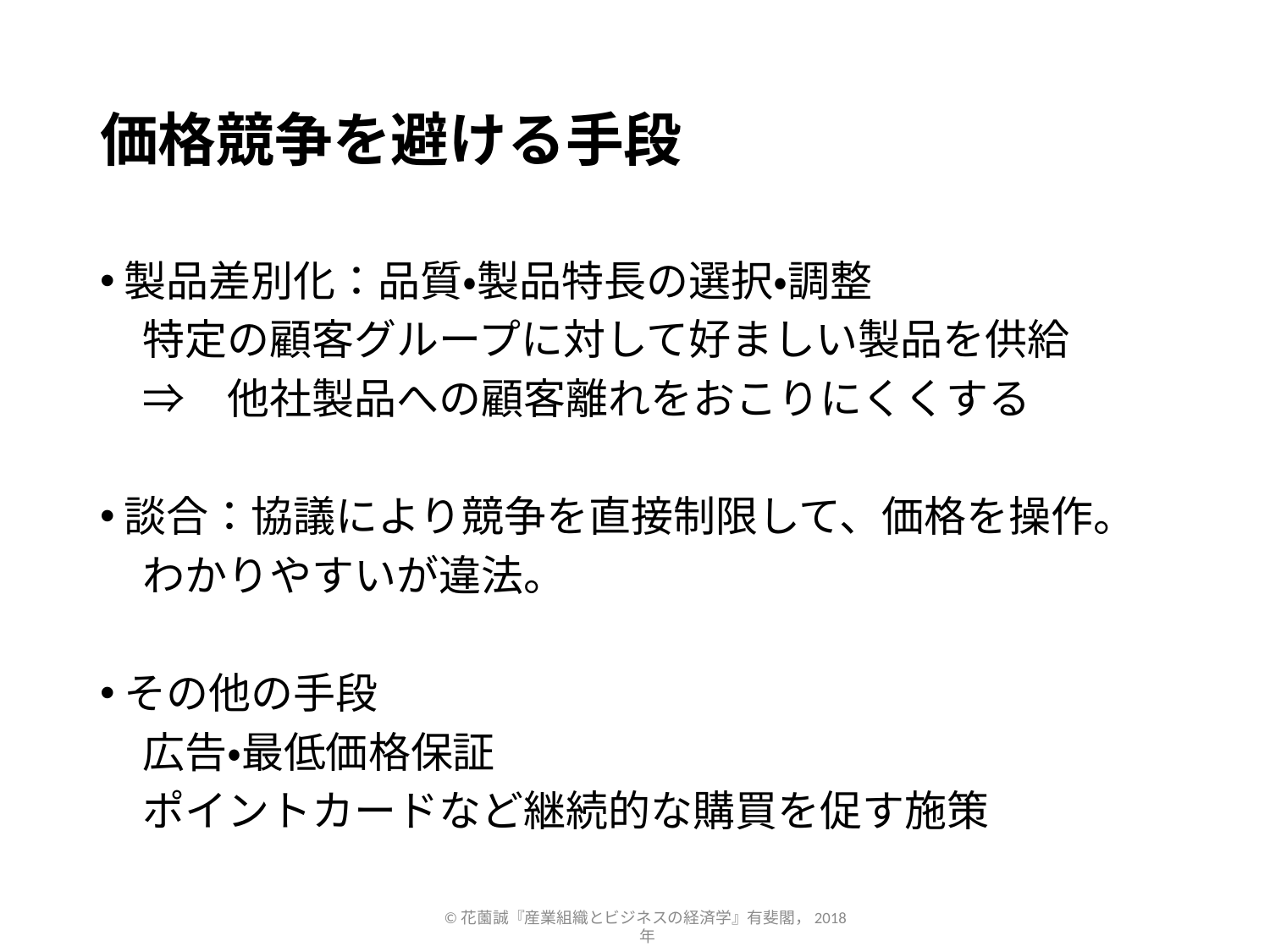

# 価格競争を避ける手段
製品差別化：品質・製品特長の選択・調整
　特定の顧客グループに対して好ましい製品を供給
　⇒　他社製品への顧客離れをおこりにくくする

談合：協議により競争を直接制限して、価格を操作。
　わかりやすいが違法。

その他の手段
　広告・最低価格保証
　ポイントカードなど継続的な購買を促す施策

©花薗誠『産業組織とビジネスの経済学』有斐閣，2018年